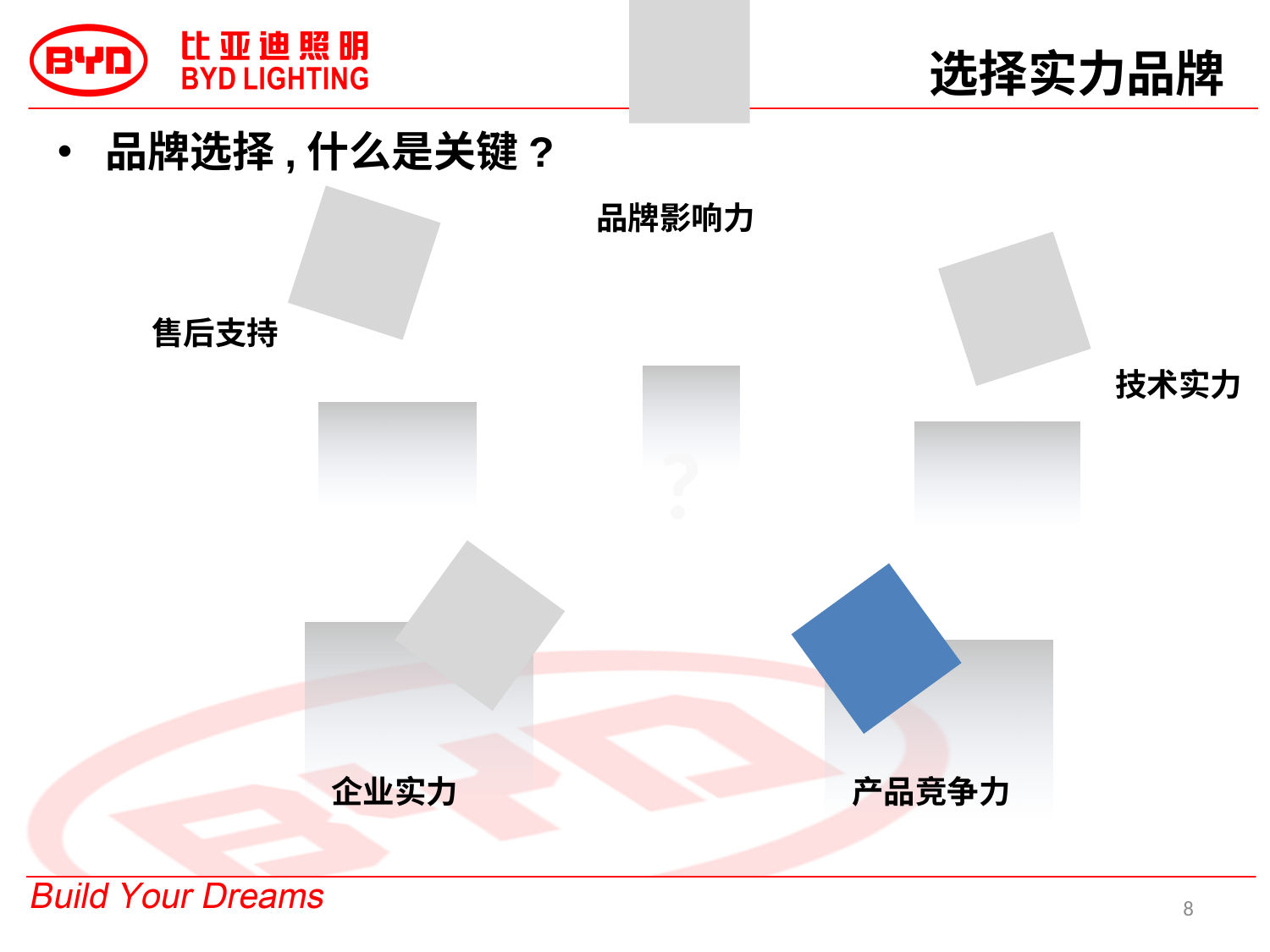

选择实力品牌
品牌选择,什么是关键?
品牌影响力
售后支持
技术实力
产品竞争力
企业实力

?
8